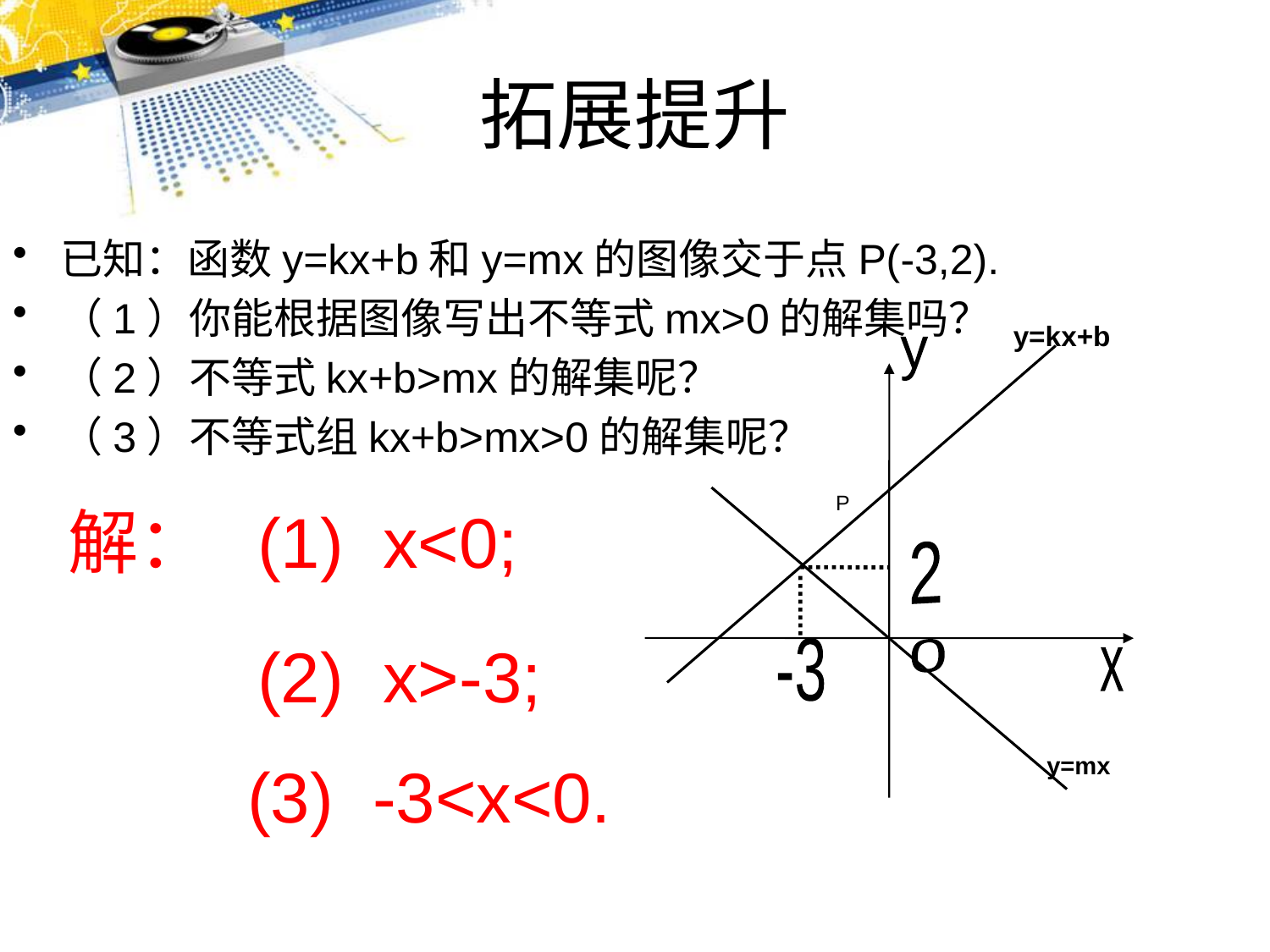

# 拓展提升
已知：函数y=kx+b和y=mx的图像交于点P(-3,2).
（1）你能根据图像写出不等式mx>0的解集吗？
（2）不等式kx+b>mx的解集呢？
（3）不等式组kx+b>mx>0的解集呢？

y=kx+b
y

P
解：  (1)  x<0;
2

(2)  x>-3;

-3
0
x
(3)  -3<x<0.
y=mx